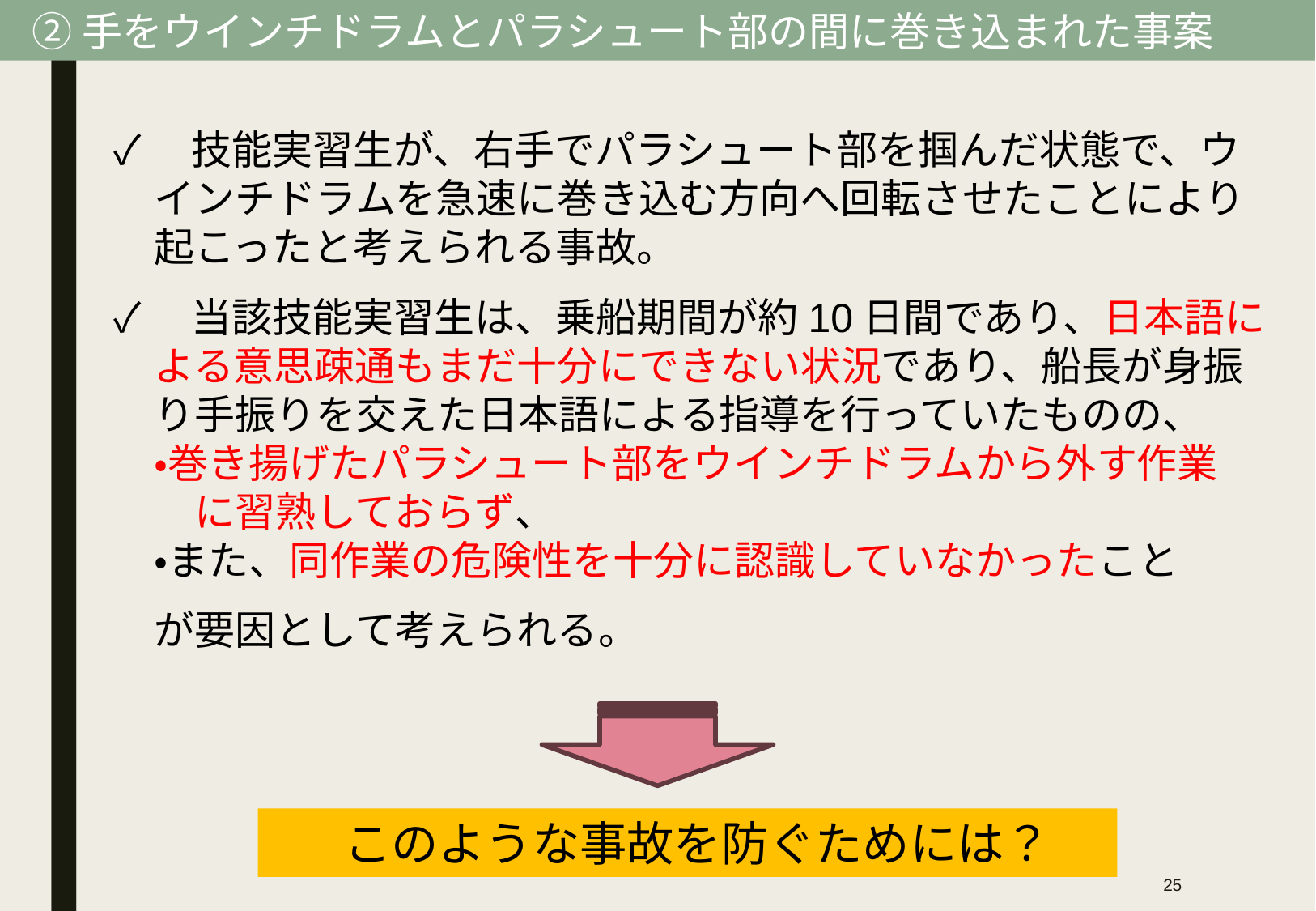

②手をウインチドラムとパラシュート部の間に巻き込まれた事案
✓　技能実習生が、右手でパラシュート部を掴んだ状態で、ウ
　インチドラムを急速に巻き込む方向へ回転させたことにより
　起こったと考えられる事故。

✓　当該技能実習生は、乗船期間が約10日間であり、日本語に
　よる意思疎通もまだ十分にできない状況であり、船長が身振
　り手振りを交えた日本語による指導を行っていたものの、
　・巻き揚げたパラシュート部をウインチドラムから外す作業
　　に習熟しておらず、
　・また、同作業の危険性を十分に認識していなかったこと

　が要因として考えられる。

このような事故を防ぐためには？
25